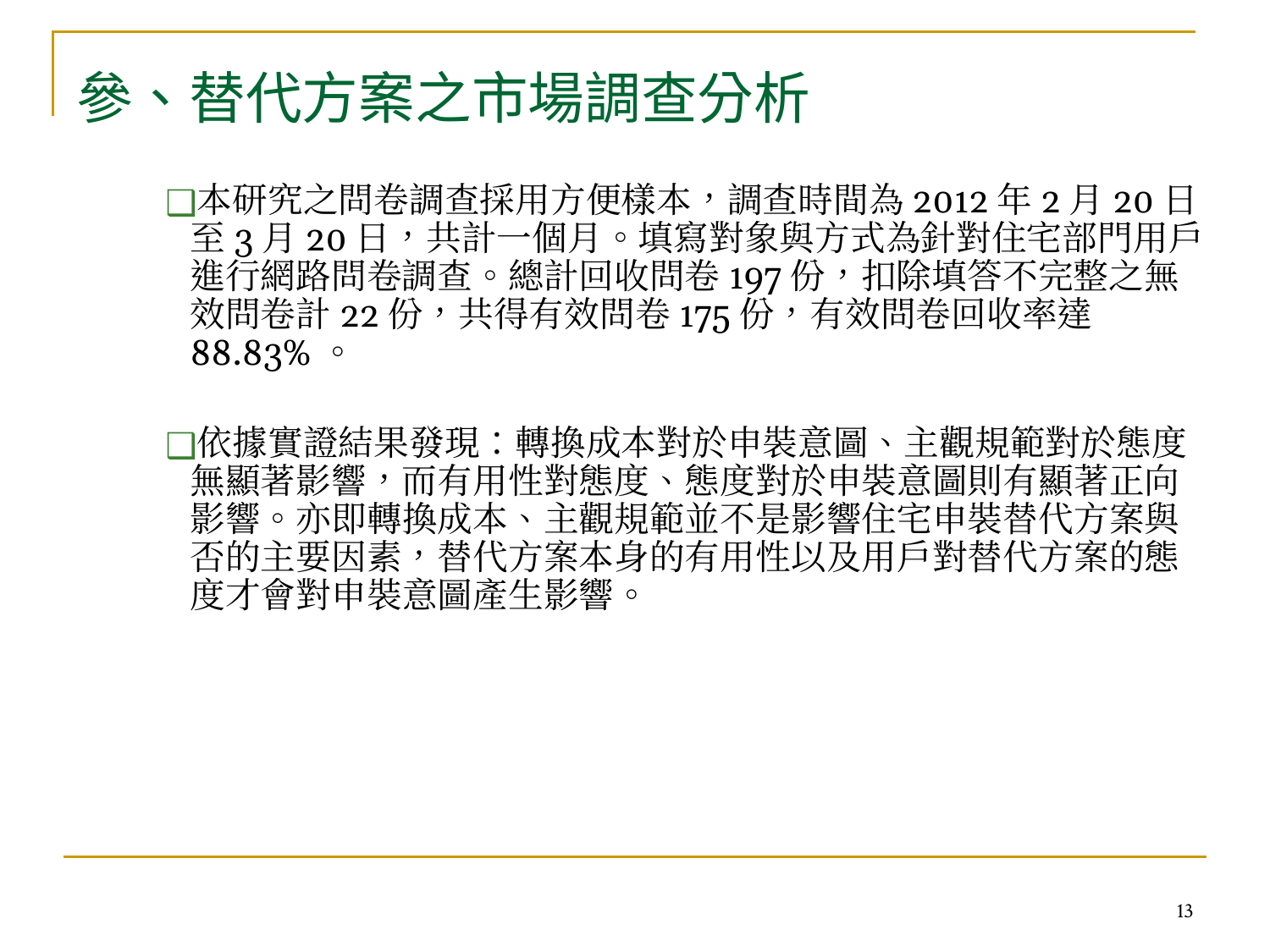

參、替代方案之市場調查分析
本研究之問卷調查採用方便樣本，調查時間為2012年2月20日至3月20日，共計一個月。填寫對象與方式為針對住宅部門用戶進行網路問卷調查。總計回收問卷197份，扣除填答不完整之無效問卷計22份，共得有效問卷175份，有效問卷回收率達88.83%。

依據實證結果發現：轉換成本對於申裝意圖、主觀規範對於態度無顯著影響，而有用性對態度、態度對於申裝意圖則有顯著正向影響。亦即轉換成本、主觀規範並不是影響住宅申裝替代方案與否的主要因素，替代方案本身的有用性以及用戶對替代方案的態度才會對申裝意圖產生影響。

13